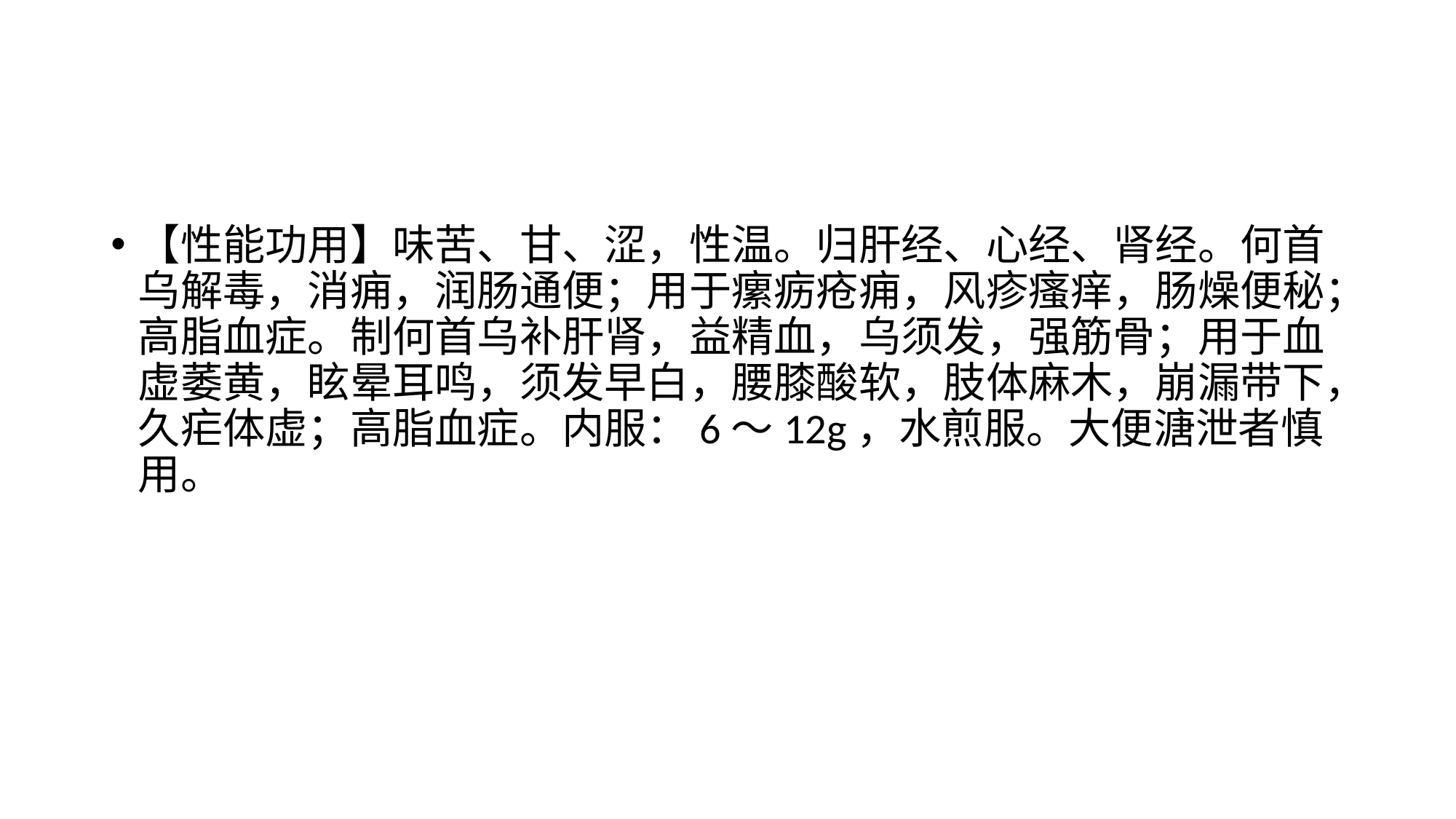

#
【性能功用】味苦、甘、涩，性温。归肝经、心经、肾经。何首乌解毒，消痈，润肠通便；用于瘰疬疮痈，风疹瘙痒，肠燥便秘；高脂血症。制何首乌补肝肾，益精血，乌须发，强筋骨；用于血虚萎黄，眩晕耳鸣，须发早白，腰膝酸软，肢体麻木，崩漏带下，久疟体虚；高脂血症。内服：6～12g，水煎服。大便溏泄者慎用。